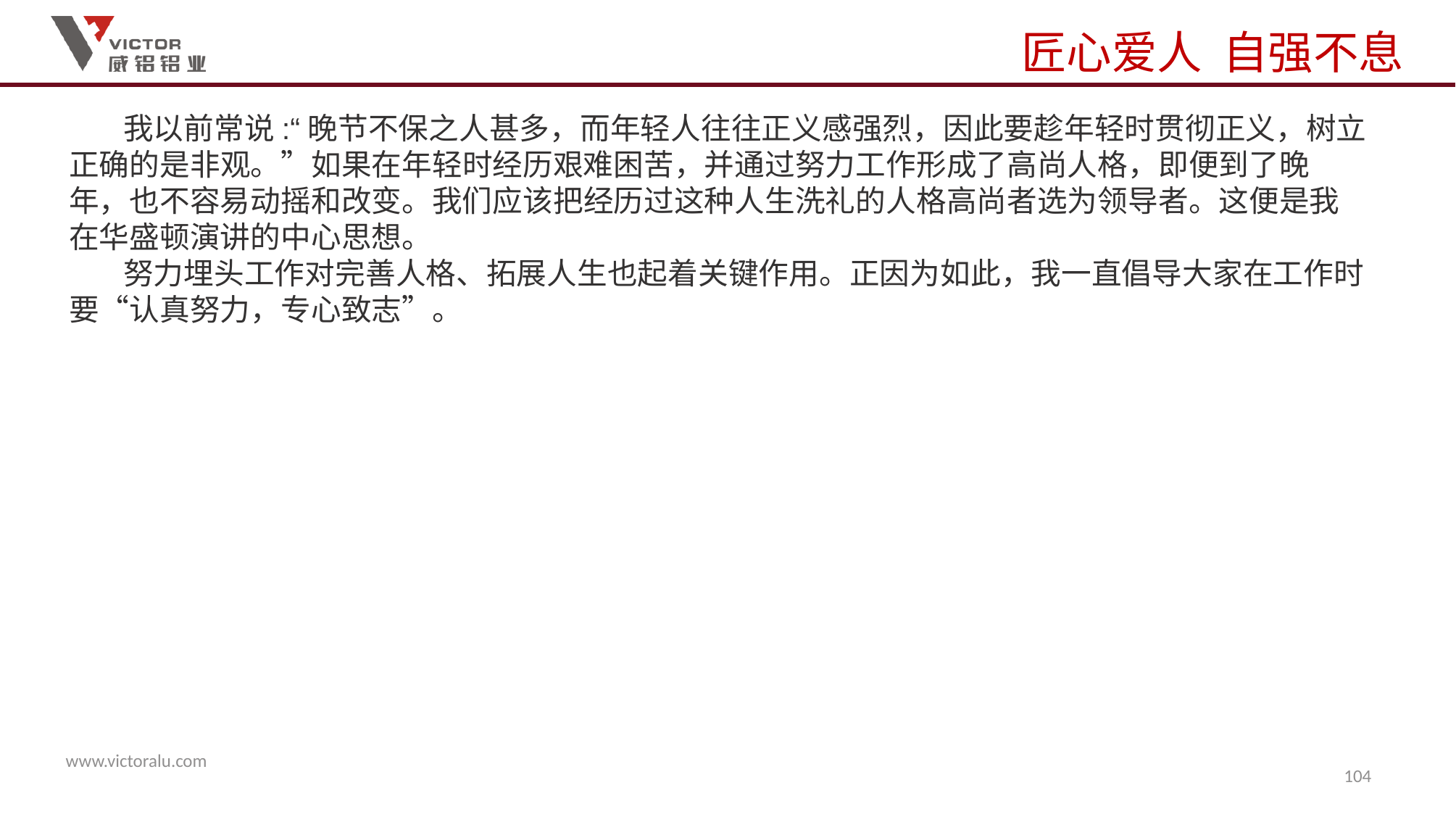

我以前常说:“晚节不保之人甚多，而年轻人往往正义感强烈，因此要趁年轻时贯彻正义，树立正确的是非观。”如果在年轻时经历艰难困苦，并通过努力工作形成了高尚人格，即便到了晚年，也不容易动摇和改变。我们应该把经历过这种人生洗礼的人格高尚者选为领导者。这便是我在华盛顿演讲的中心思想。
努力埋头工作对完善人格、拓展人生也起着关键作用。正因为如此，我一直倡导大家在工作时要“认真努力，专心致志”。
104